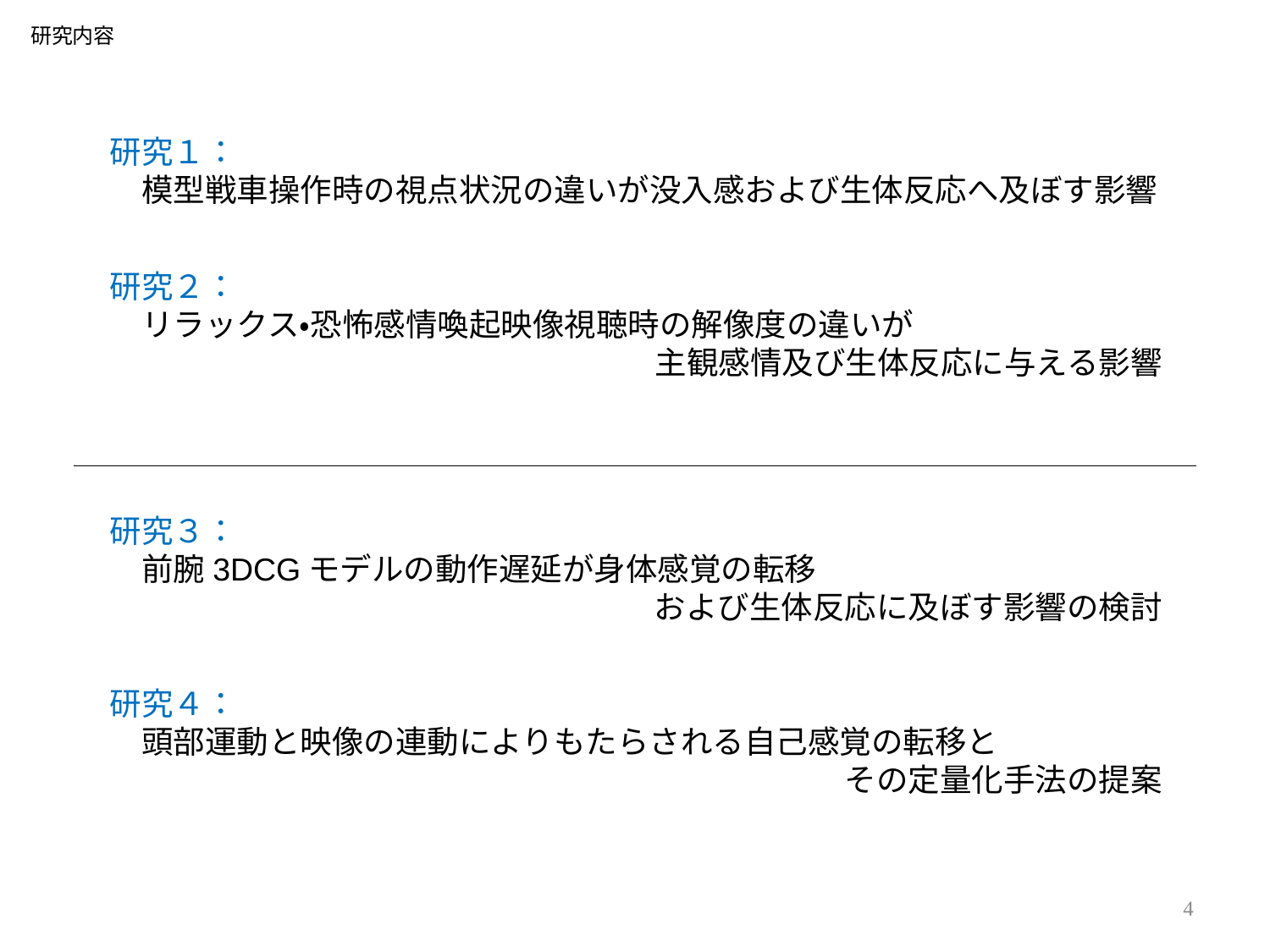

研究内容
研究１：
　模型戦車操作時の視点状況の違いが没入感および生体反応へ及ぼす影響
研究２：
　リラックス・恐怖感情喚起映像視聴時の解像度の違いが
主観感情及び生体反応に与える影響
研究３：
　前腕3DCGモデルの動作遅延が身体感覚の転移
および生体反応に及ぼす影響の検討
研究４：
　頭部運動と映像の連動によりもたらされる自己感覚の転移と
その定量化手法の提案
4